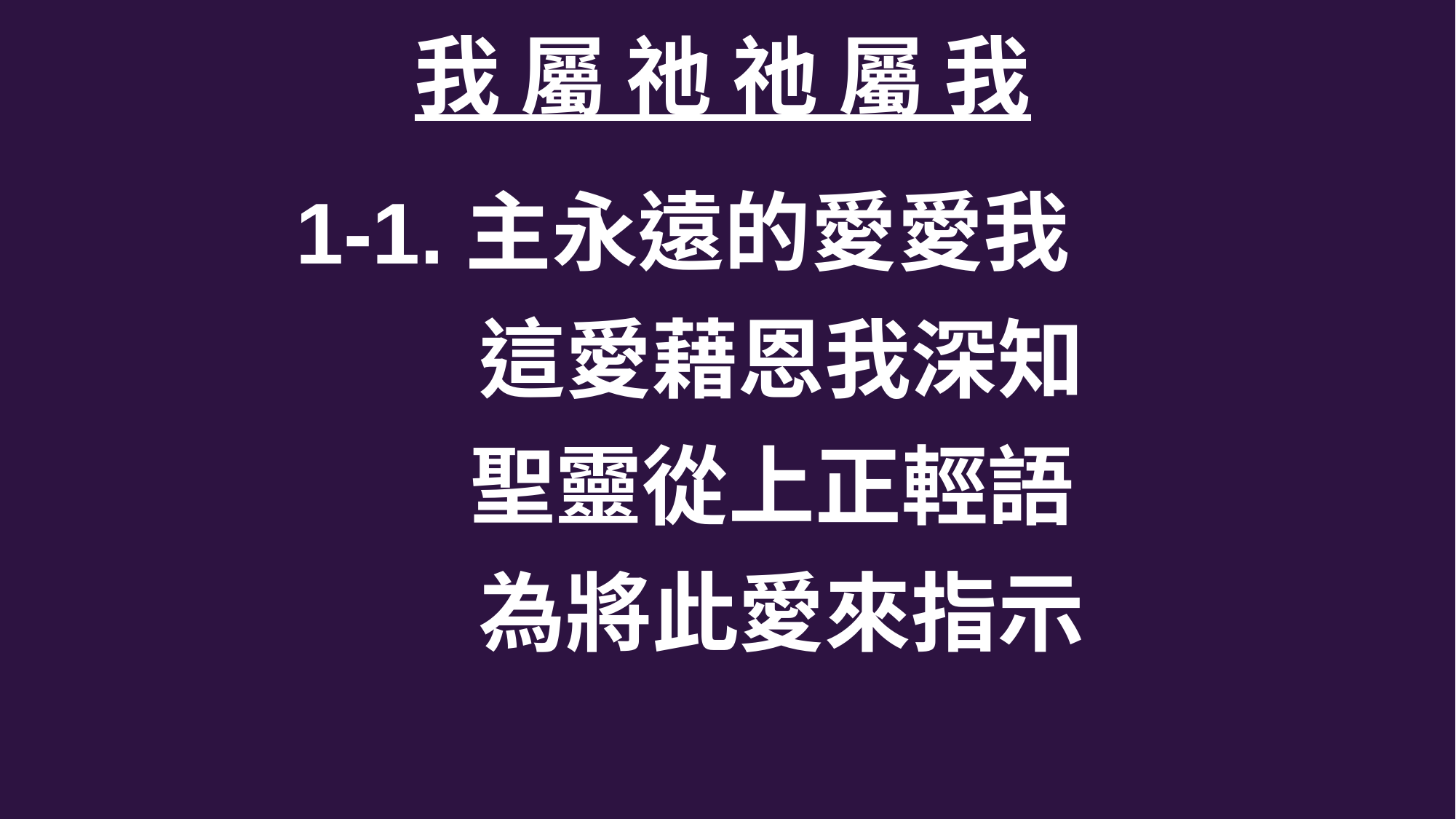

我 屬 祂 祂 屬 我

1-1.主永遠的愛愛我
        這愛藉恩我深知
        聖靈從上正輕語
        為將此愛來指示